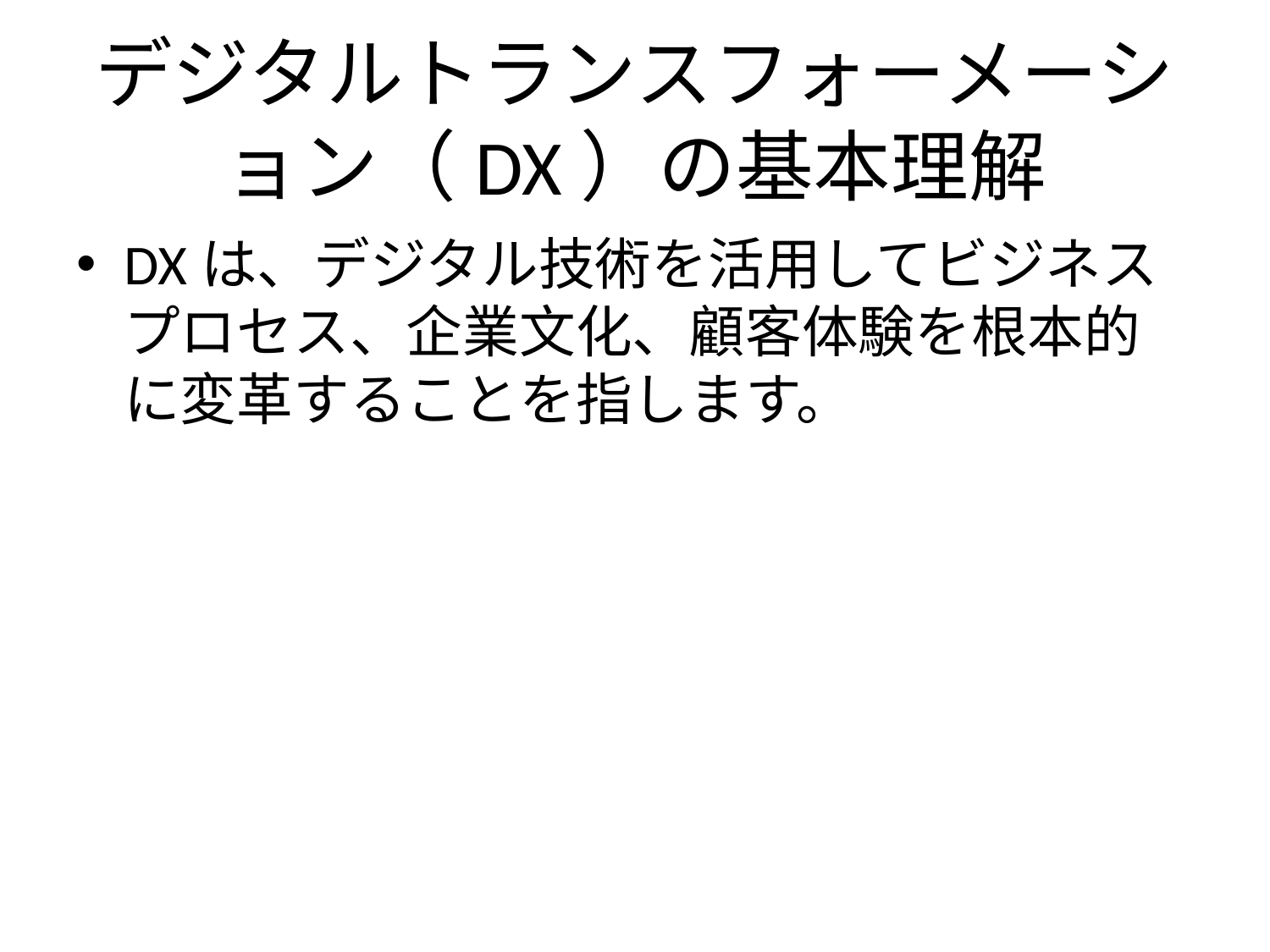

# デジタルトランスフォーメーション（DX）の基本理解
DXは、デジタル技術を活用してビジネスプロセス、企業文化、顧客体験を根本的に変革することを指します。